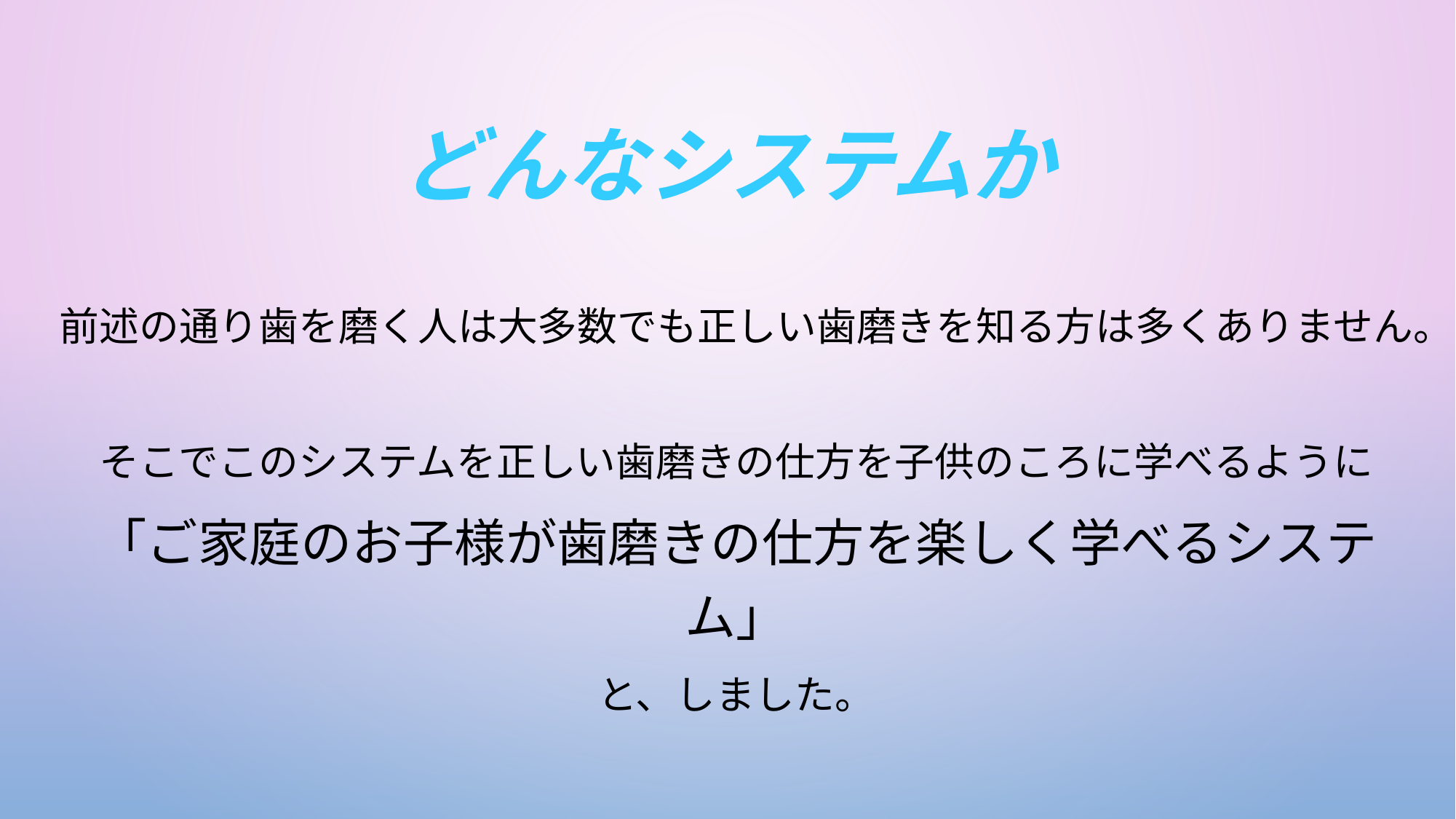

# どんなシステムか
前述の通り歯を磨く人は大多数でも正しい歯磨きを知る方は多くありません。

そこでこのシステムを正しい歯磨きの仕方を子供のころに学べるように
「ご家庭のお子様が歯磨きの仕方を楽しく学べるシステム」
と、しました。